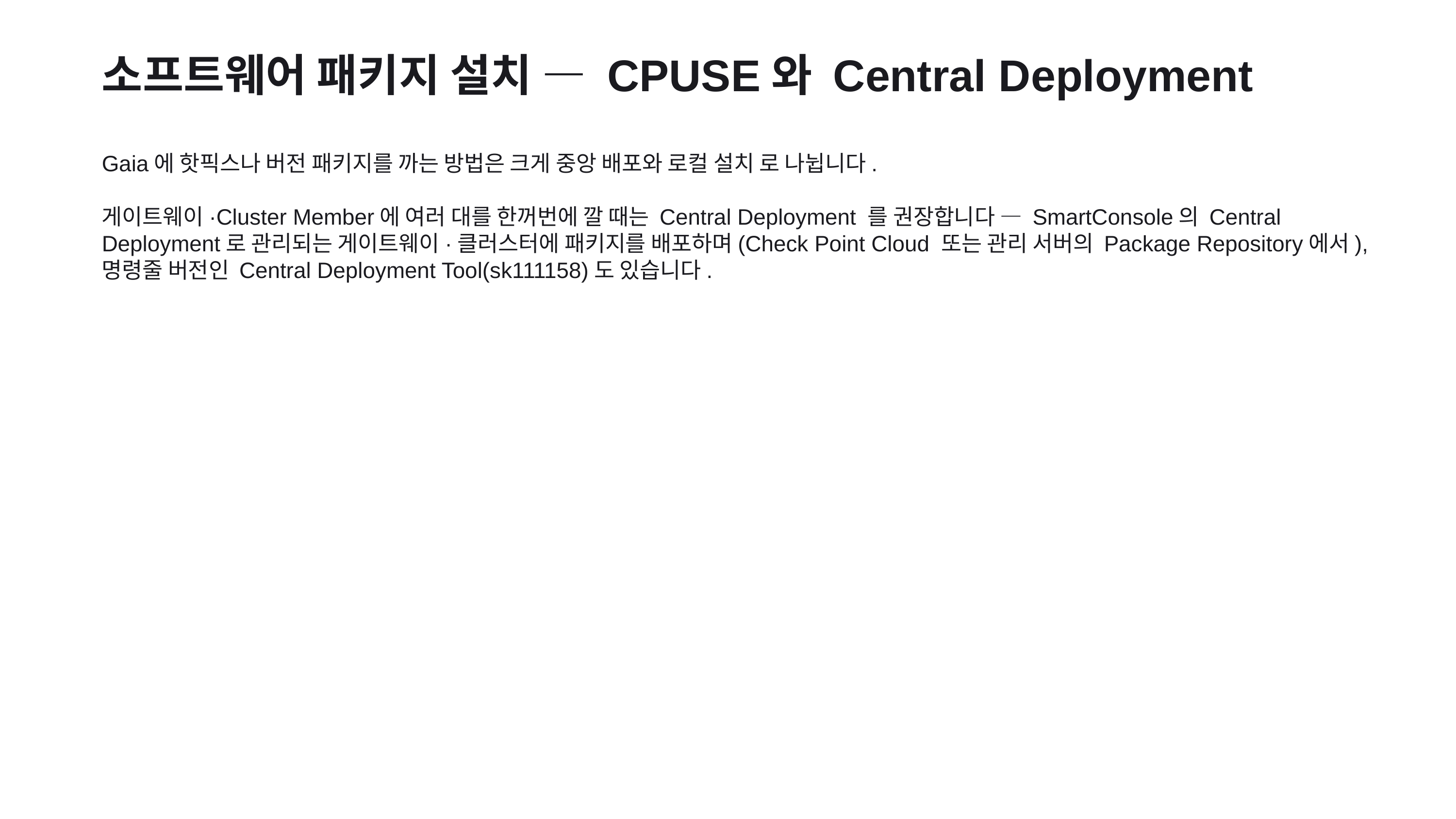

소프트웨어 패키지 설치 — CPUSE와 Central Deployment
Gaia에 핫픽스나 버전 패키지를 까는 방법은 크게 중앙 배포와 로컬 설치 로 나뉩니다.

게이트웨이·Cluster Member에 여러 대를 한꺼번에 깔 때는 Central Deployment 를 권장합니다 — SmartConsole의 Central Deployment로 관리되는 게이트웨이·클러스터에 패키지를 배포하며(Check Point Cloud 또는 관리 서버의 Package Repository에서), 명령줄 버전인 Central Deployment Tool(sk111158)도 있습니다.